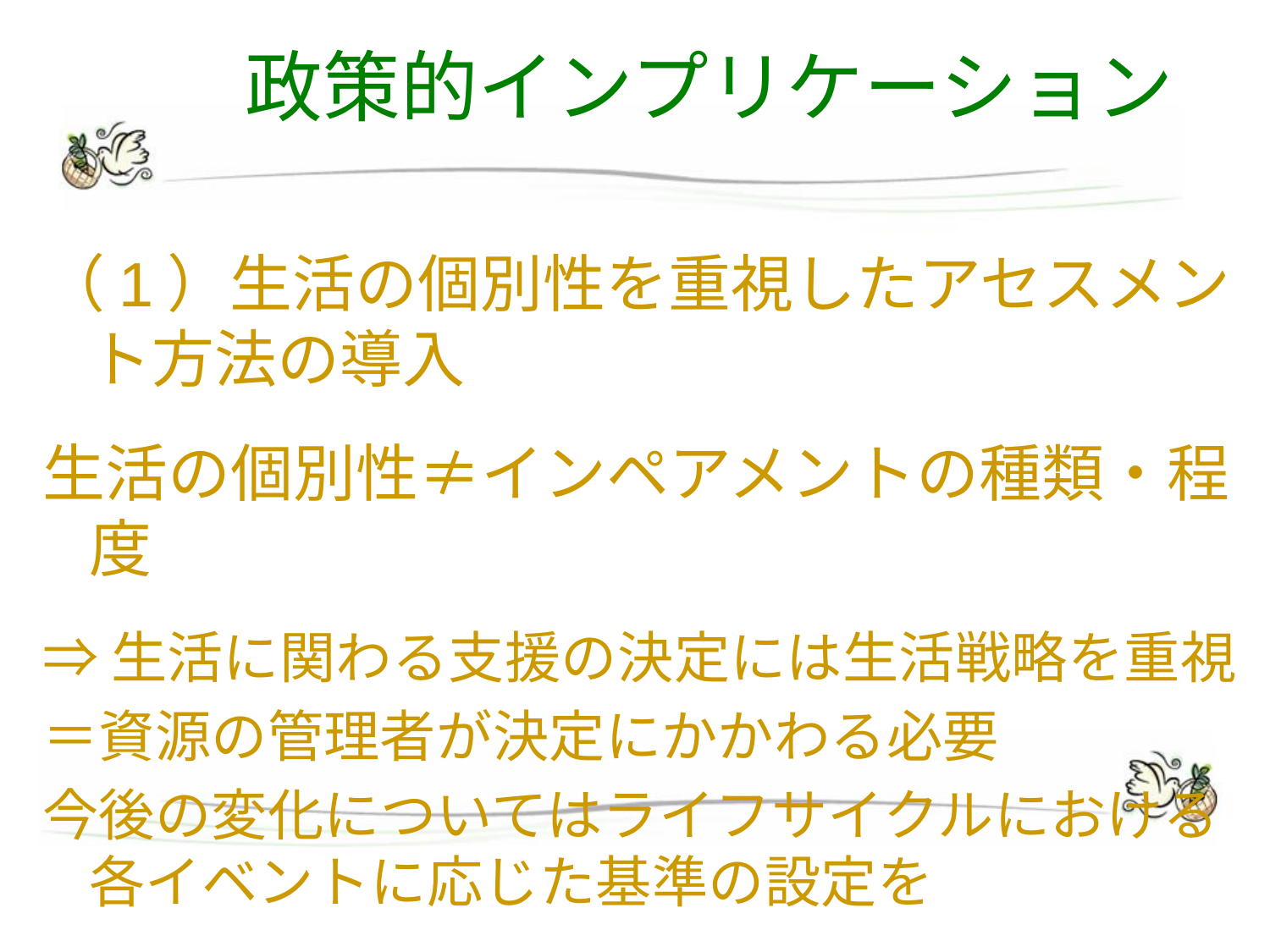

# 政策的インプリケーション
（1）生活の個別性を重視したアセスメント方法の導入

生活の個別性≠インペアメントの種類・程度

⇒生活に関わる支援の決定には生活戦略を重視
＝資源の管理者が決定にかかわる必要
今後の変化についてはライフサイクルにおける各イベントに応じた基準の設定を